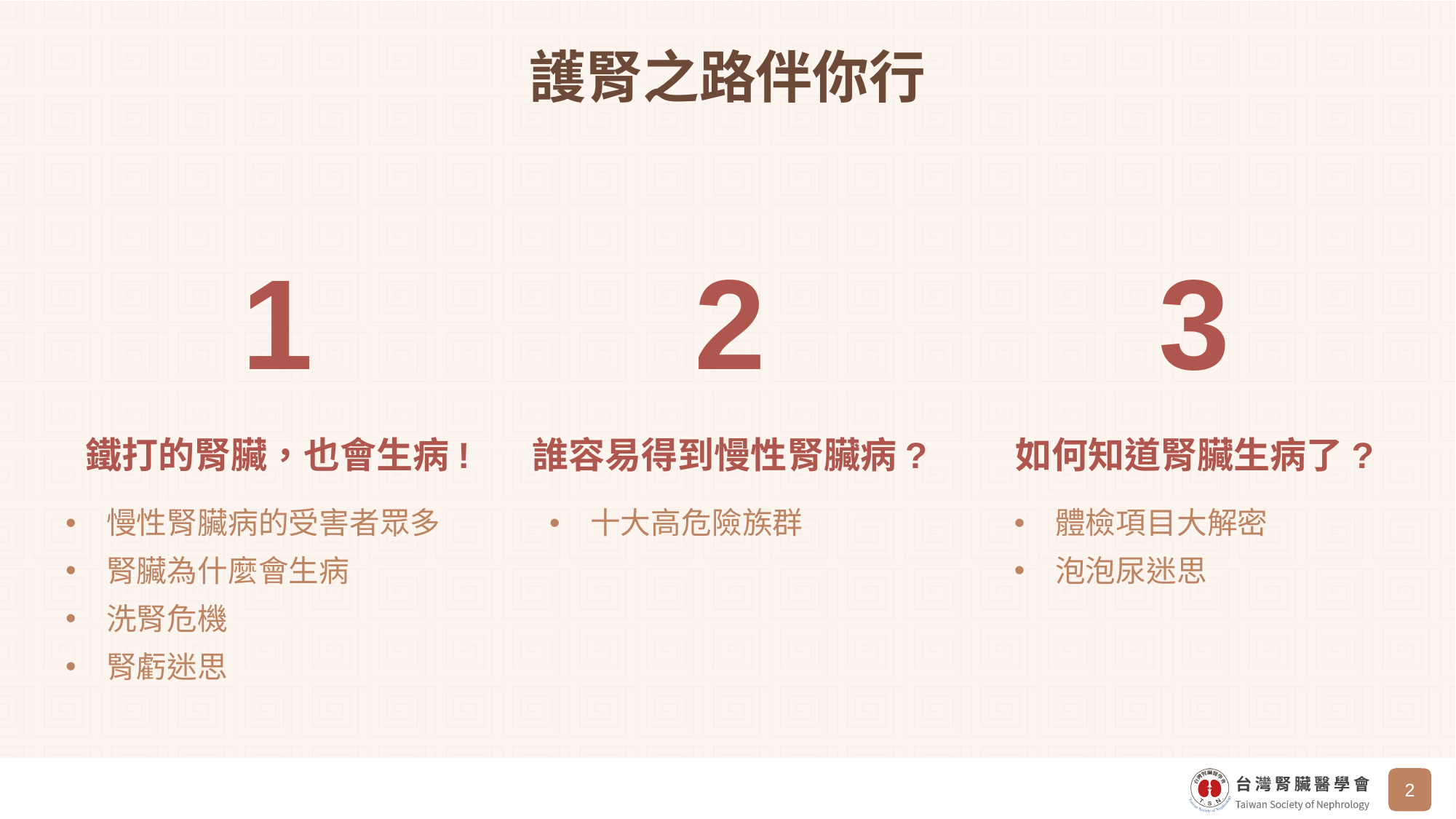

# 護腎之路伴你行

1
2
3
鐵打的腎臟，也會生病!
誰容易得到慢性腎臟病?
如何知道腎臟生病了?
慢性腎臟病的受害者眾多
腎臟為什麼會生病
洗腎危機
腎虧迷思

十大高危險族群

體檢項目大解密
泡泡尿迷思

2